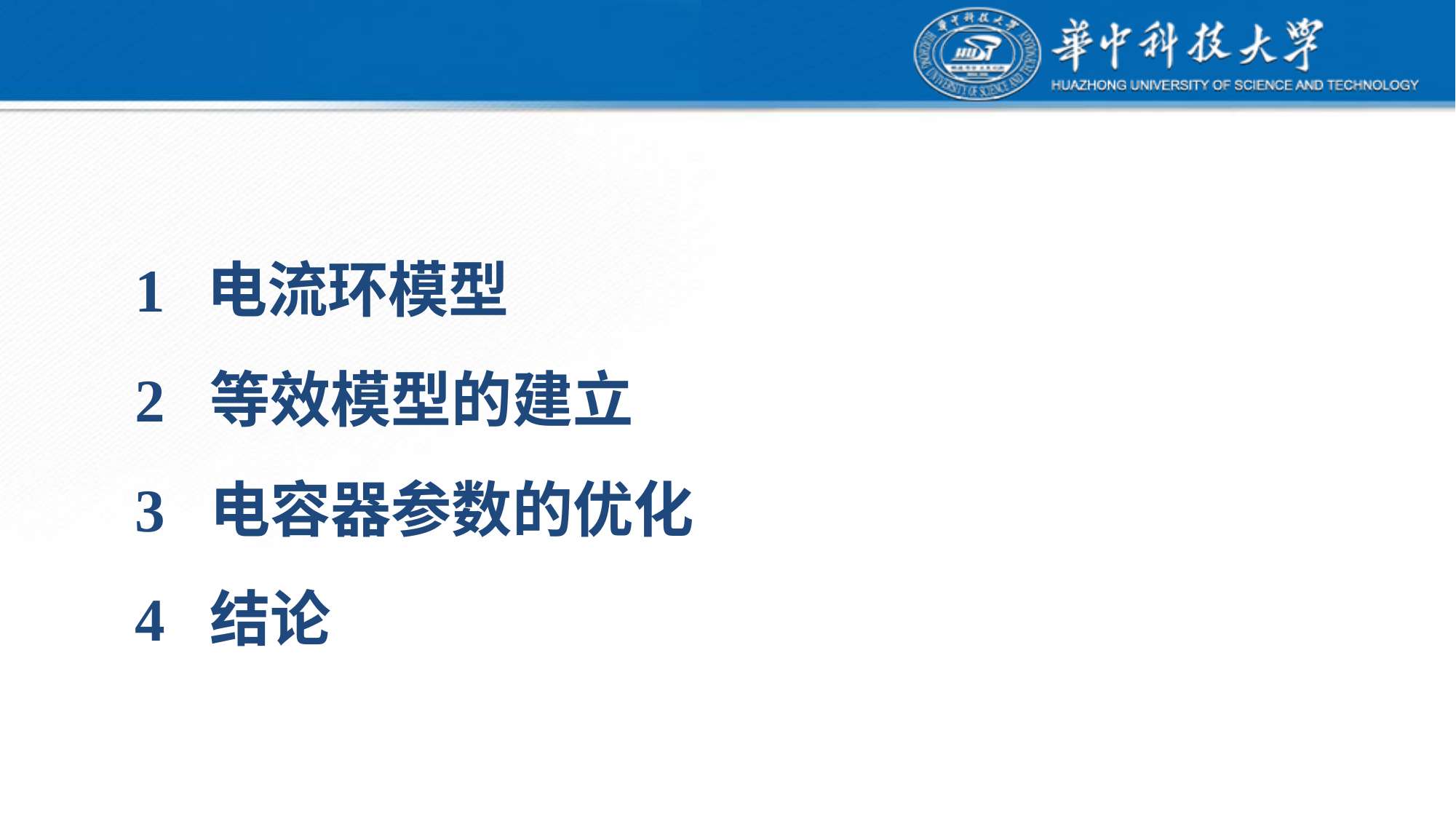

1  电流环模型
2  等效模型的建立
3  电容器参数的优化
4  结论